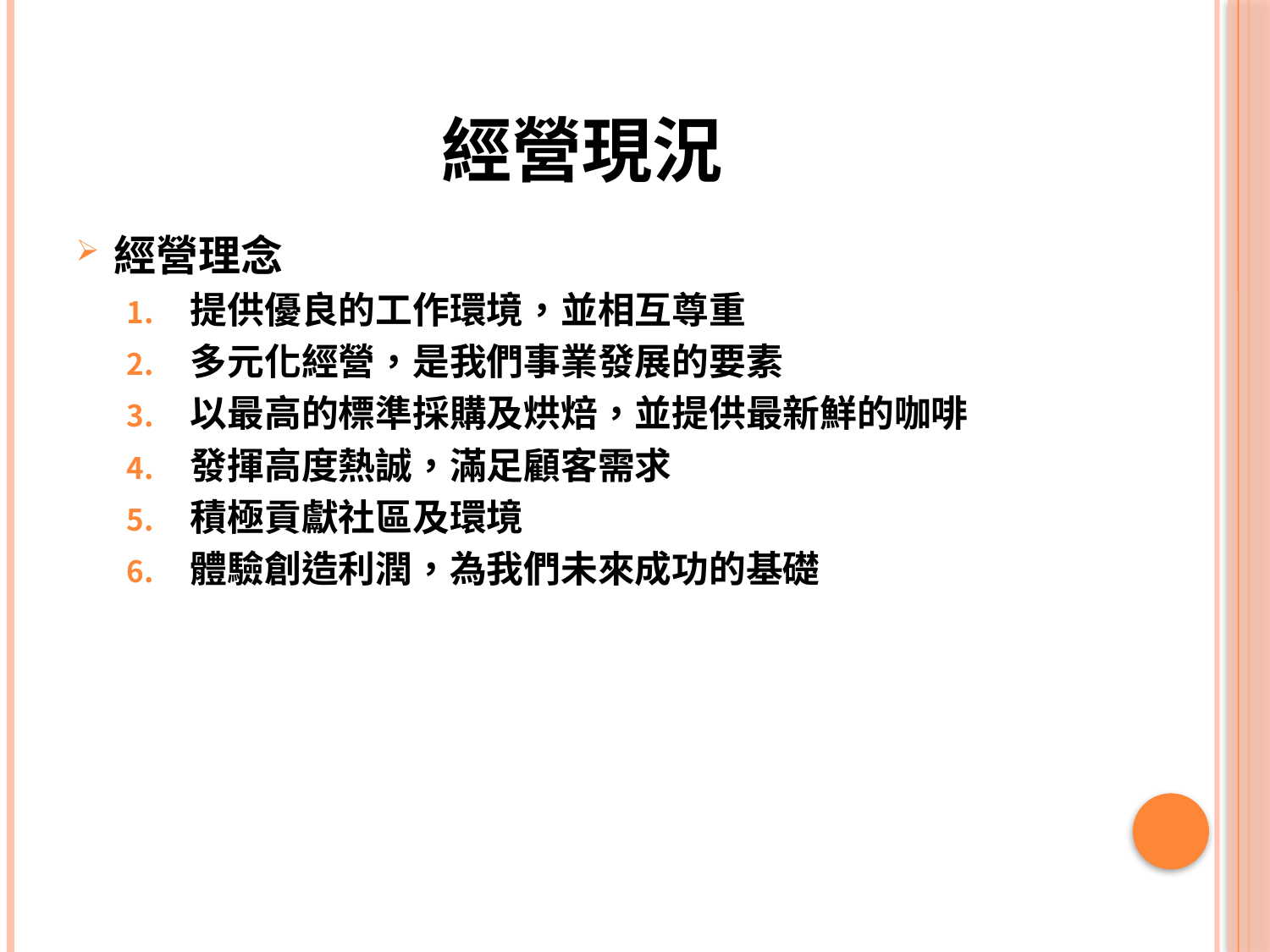

# 經營現況
經營理念
提供優良的工作環境，並相互尊重
多元化經營，是我們事業發展的要素
以最高的標準採購及烘焙，並提供最新鮮的咖啡
發揮高度熱誠，滿足顧客需求
積極貢獻社區及環境
體驗創造利潤，為我們未來成功的基礎